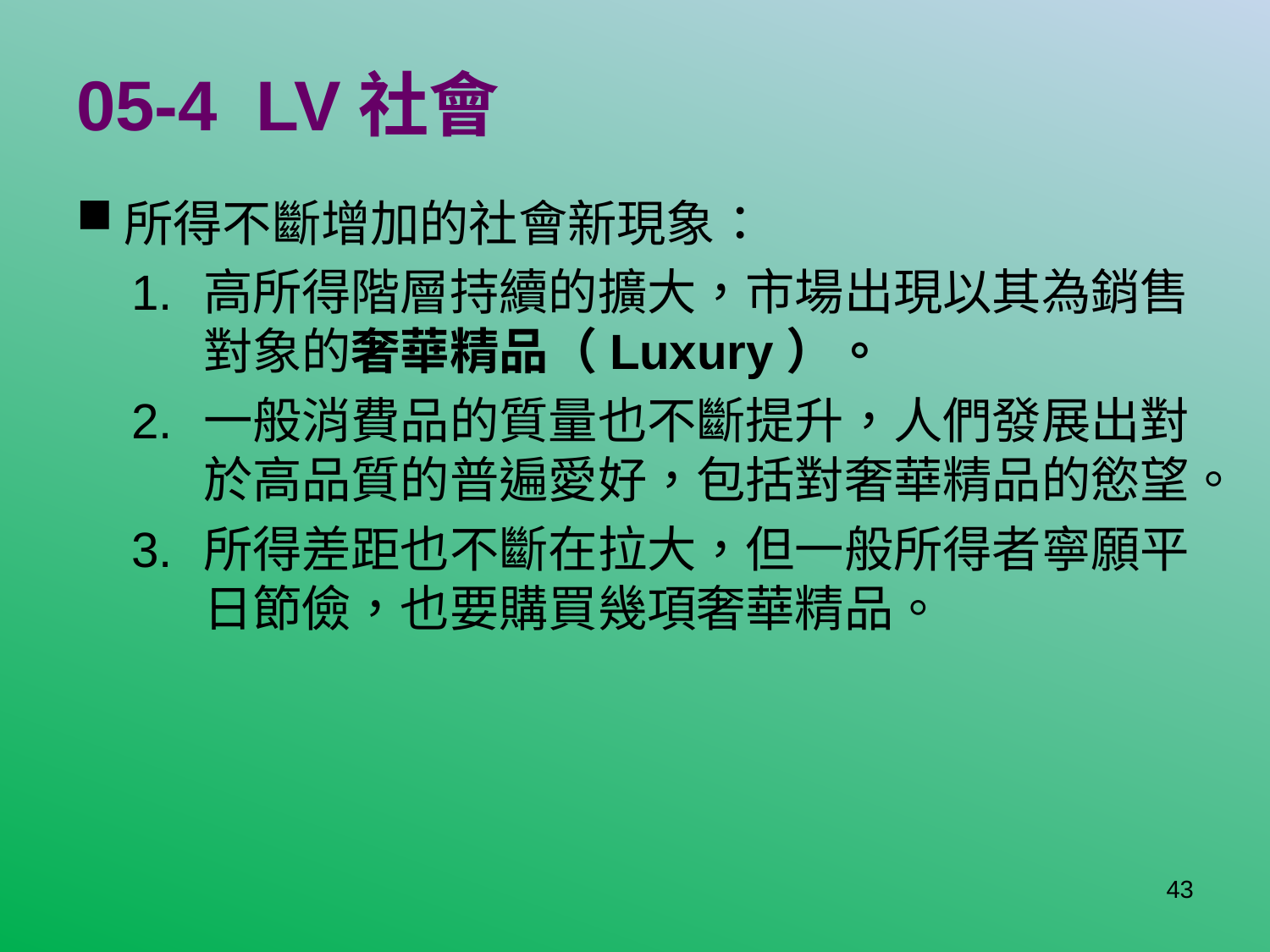

# 05-4  LV社會
所得不斷增加的社會新現象：
高所得階層持續的擴大，市場出現以其為銷售對象的奢華精品（Luxury）。
一般消費品的質量也不斷提升，人們發展出對於高品質的普遍愛好，包括對奢華精品的慾望。
所得差距也不斷在拉大，但一般所得者寧願平日節儉，也要購買幾項奢華精品。
43